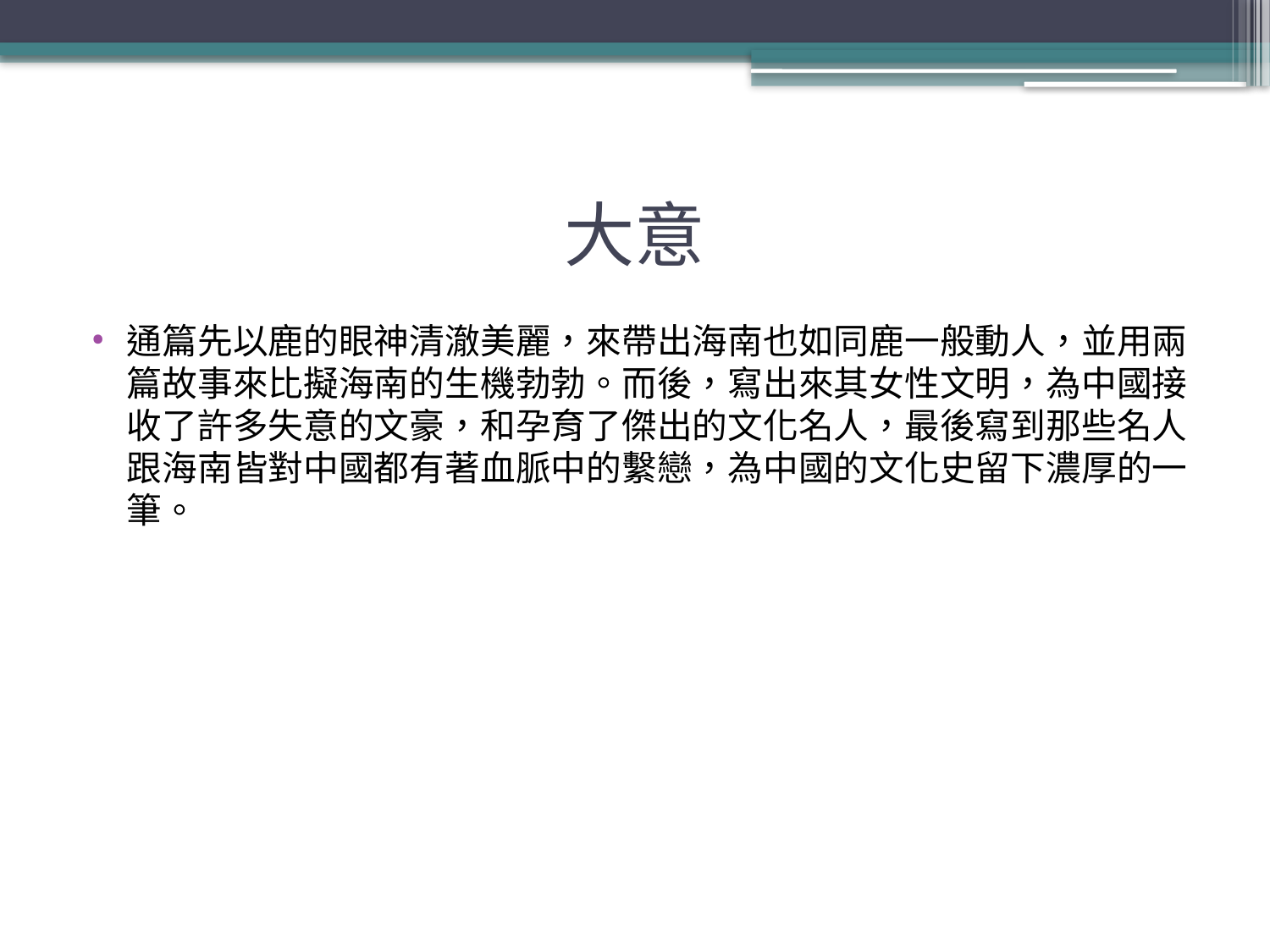

# 大意
通篇先以鹿的眼神清澈美麗，來帶出海南也如同鹿一般動人，並用兩篇故事來比擬海南的生機勃勃。而後，寫出來其女性文明，為中國接收了許多失意的文豪，和孕育了傑出的文化名人，最後寫到那些名人跟海南皆對中國都有著血脈中的繫戀，為中國的文化史留下濃厚的一筆。